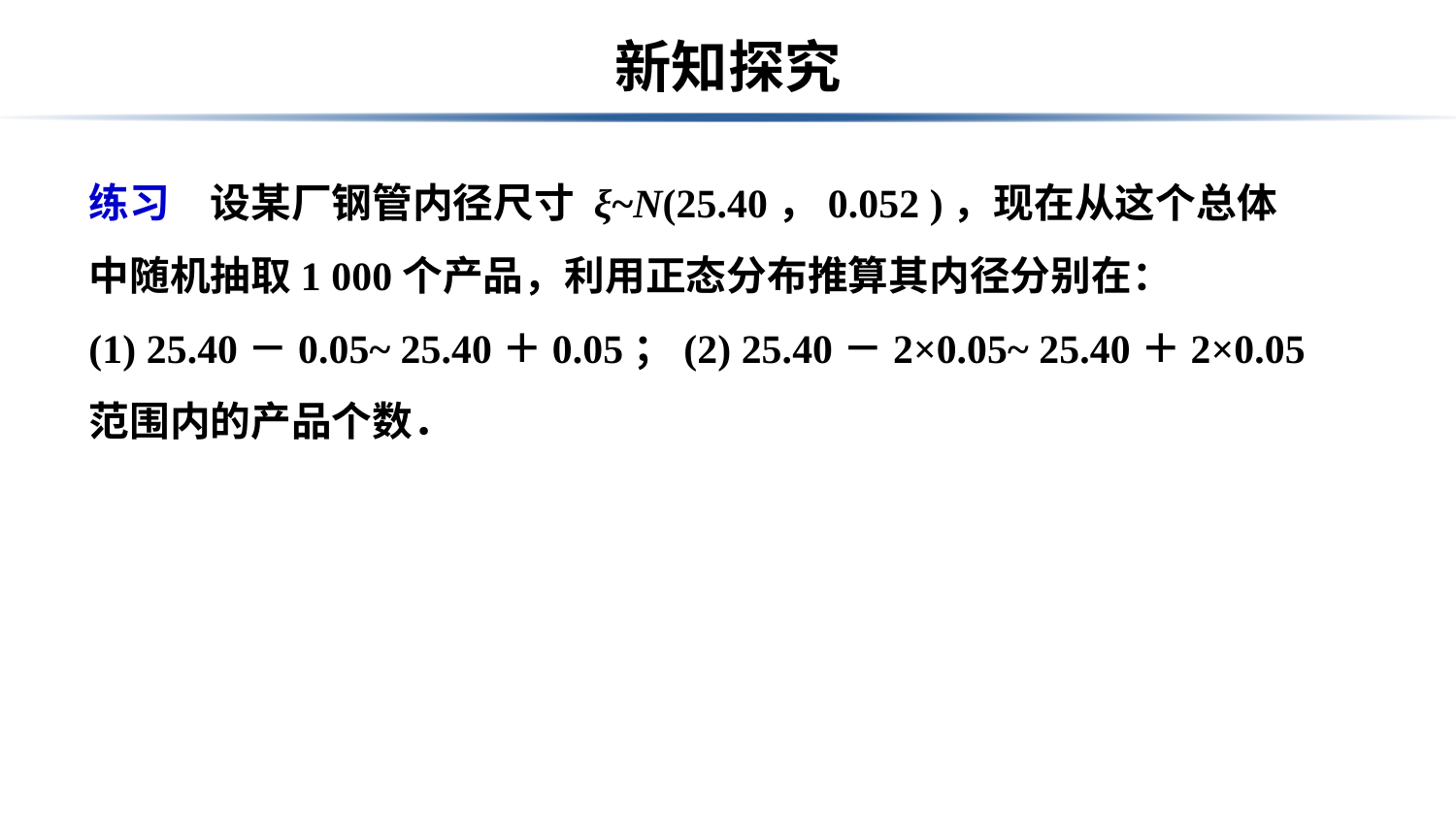

# 新知探究
练习　设某厂钢管内径尺寸 ξ~N(25.40，0.052 )，现在从这个总体中随机抽取1 000个产品，利用正态分布推算其内径分别在：
(1) 25.40－0.05~ 25.40＋0.05；(2) 25.40－2×0.05~ 25.40＋2×0.05范围内的产品个数．